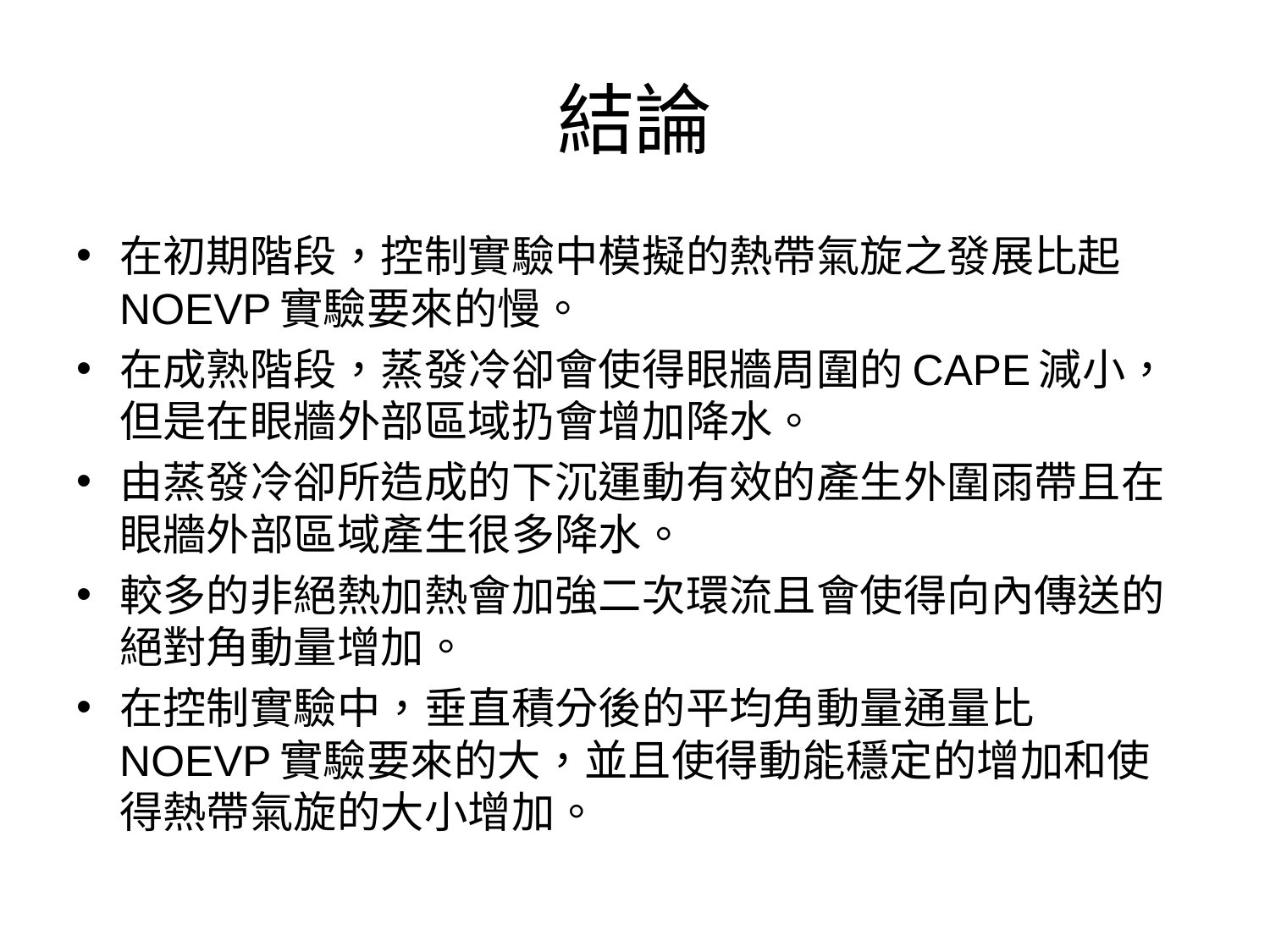

# 結論
在初期階段，控制實驗中模擬的熱帶氣旋之發展比起NOEVP實驗要來的慢。
在成熟階段，蒸發冷卻會使得眼牆周圍的CAPE減小，但是在眼牆外部區域扔會增加降水。
由蒸發冷卻所造成的下沉運動有效的產生外圍雨帶且在眼牆外部區域產生很多降水。
較多的非絕熱加熱會加強二次環流且會使得向內傳送的絕對角動量增加。
在控制實驗中，垂直積分後的平均角動量通量比NOEVP實驗要來的大，並且使得動能穩定的增加和使得熱帶氣旋的大小增加。